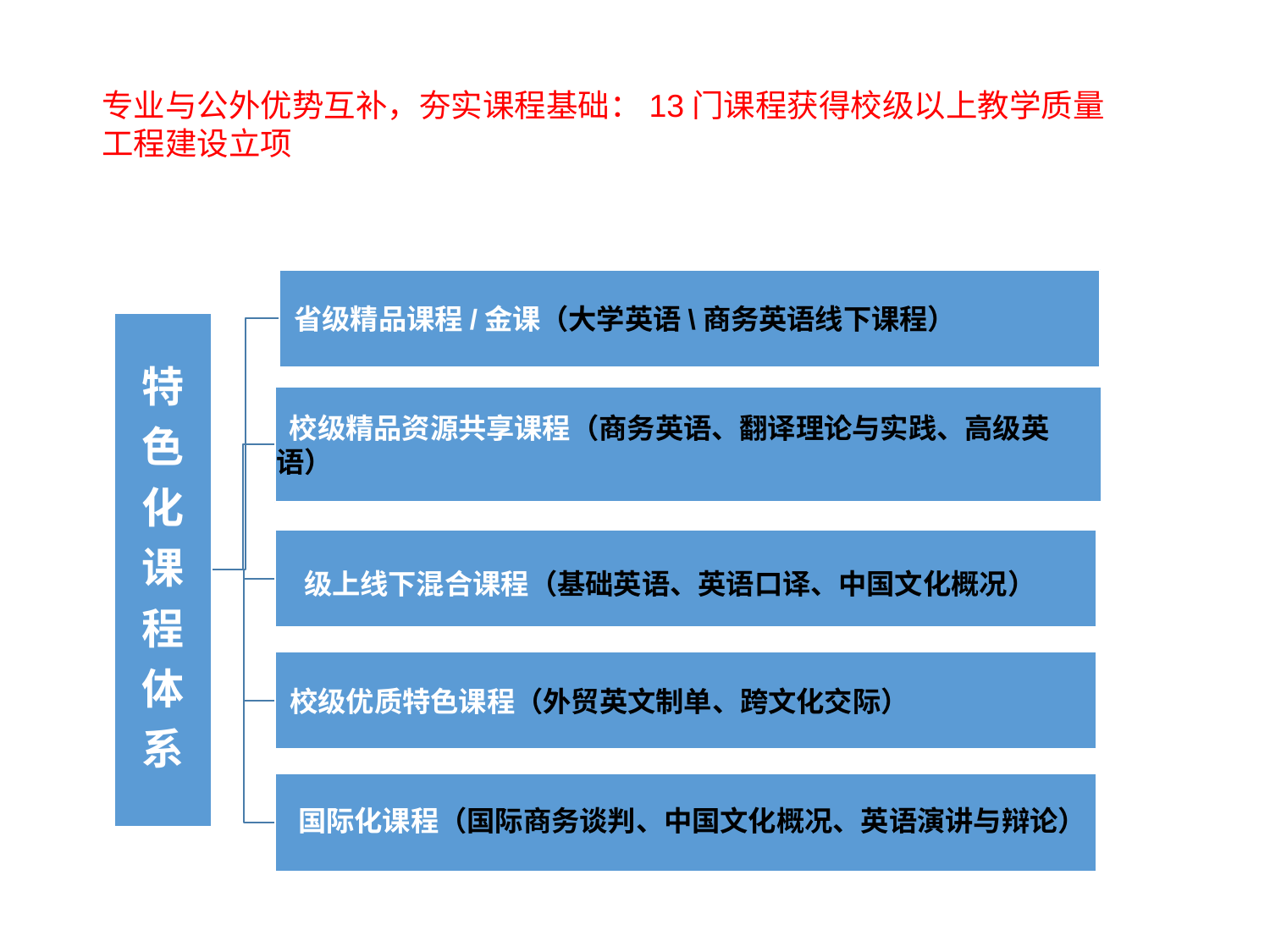

专业与公外优势互补，夯实课程基础：13门课程获得校级以上教学质量工程建设立项

特
色
化
课
程
体
系
 省级精品课程/金课（大学英语\商务英语线下课程）
 校级精品资源共享课程（商务英语、翻译理论与实践、高级英语）
  级上线下混合课程（基础英语、英语口译、中国文化概况）
 校级优质特色课程（外贸英文制单、跨文化交际）
 国际化课程（国际商务谈判、中国文化概况、英语演讲与辩论）